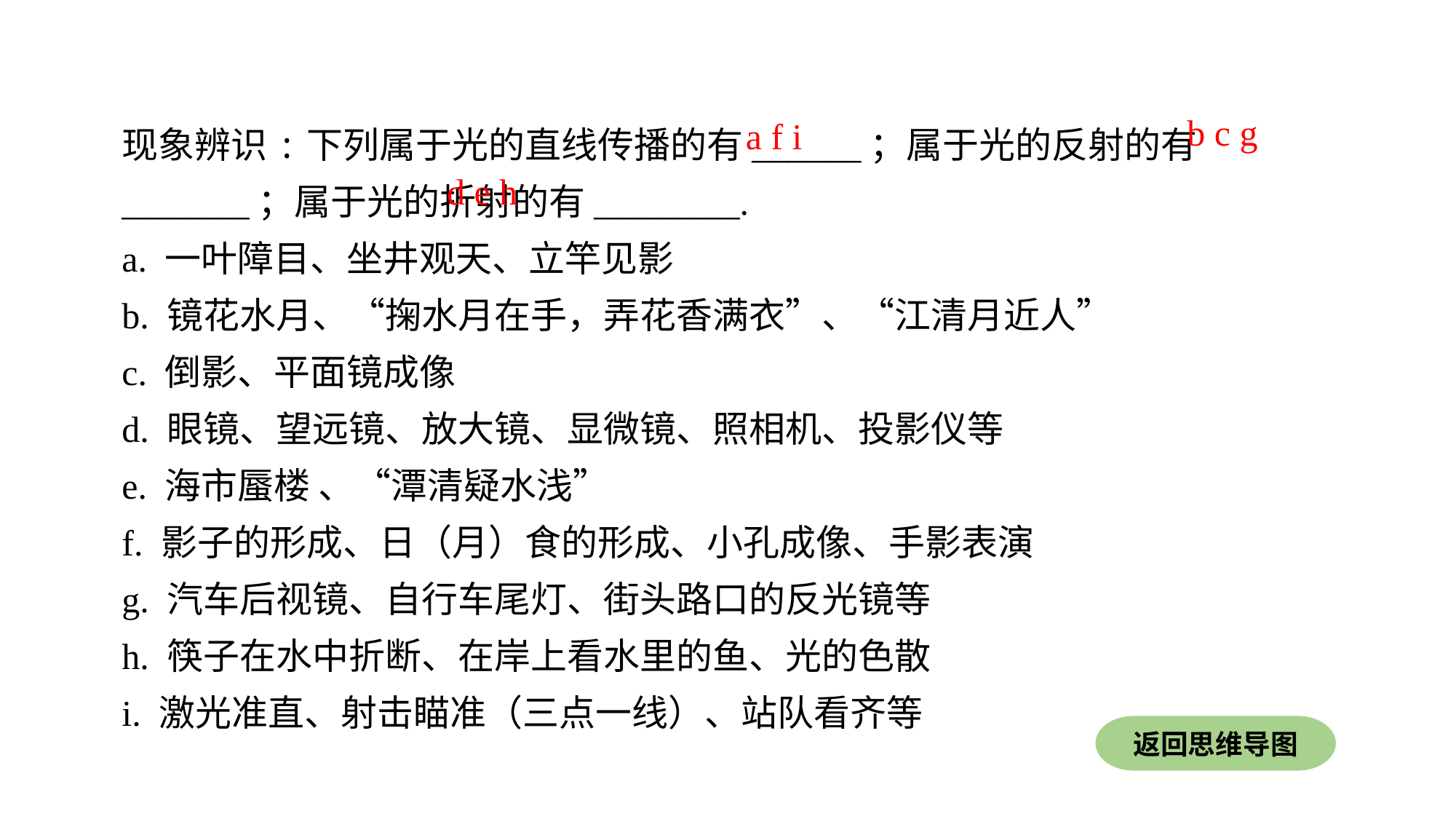

现象辨识:下列属于光的直线传播的有______；属于光的反射的有_______；属于光的折射的有________.
a. 一叶障目、坐井观天、立竿见影
b. 镜花水月、“掬水月在手，弄花香满衣”、“江清月近人”
c. 倒影、平面镜成像
d. 眼镜、望远镜、放大镜、显微镜、照相机、投影仪等
e. 海市蜃楼 、“潭清疑水浅”
f. 影子的形成、日（月）食的形成、小孔成像、手影表演
g. 汽车后视镜、自行车尾灯、街头路口的反光镜等
h. 筷子在水中折断、在岸上看水里的鱼、光的色散
i. 激光准直、射击瞄准（三点一线）、站队看齐等
b c g
a f i
d e h
返回思维导图